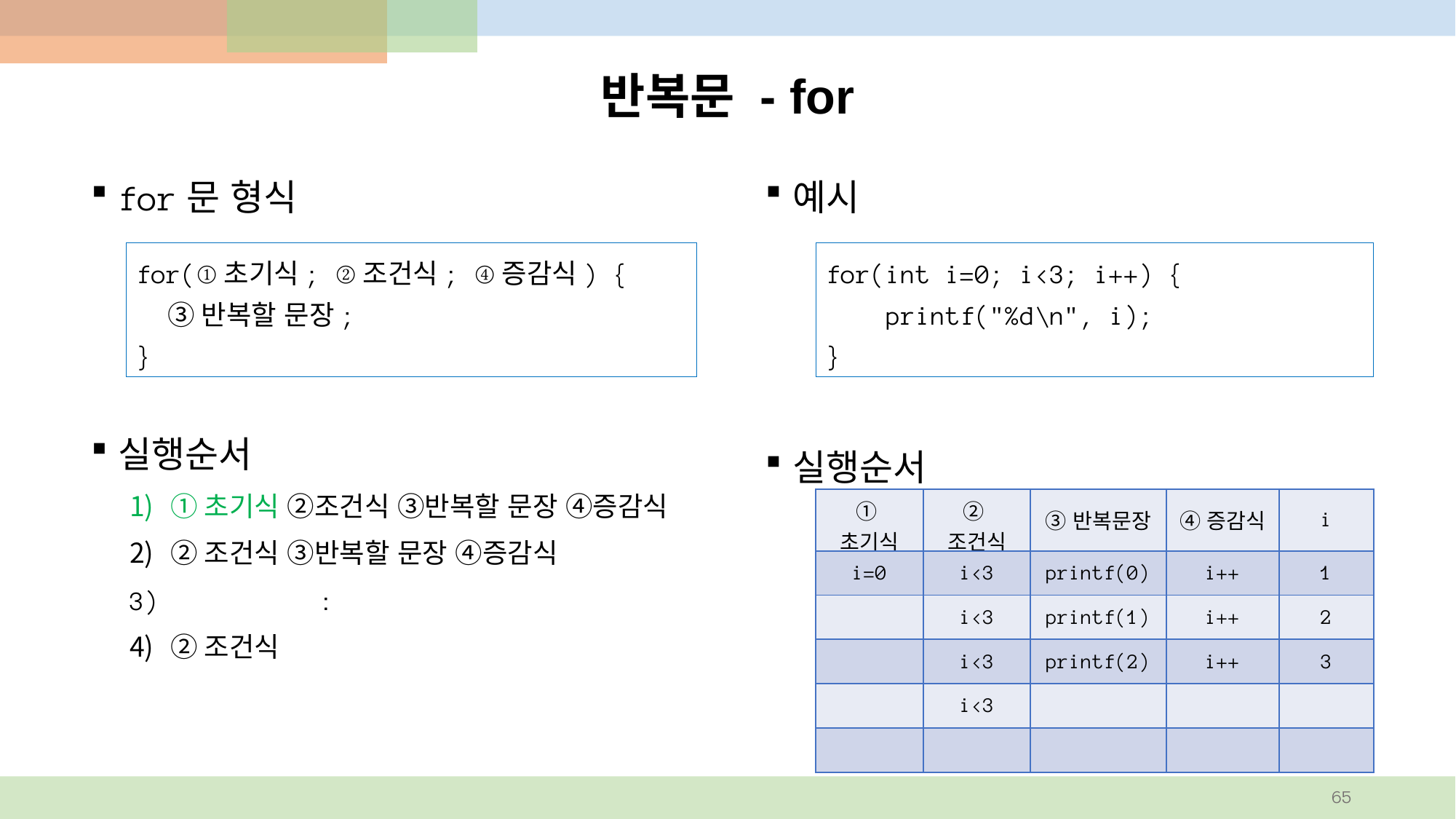

# 반복문 - for
예시

실행순서

for문 형식

실행순서
①초기식 ②조건식 ③반복할 문장 ④증감식
②조건식 ③반복할 문장 ④증감식
          :
②조건식
for(①초기식; ②조건식; ④증감식) {
    ③반복할 문장;
}
for(int i=0; i<3; i++) {
    printf("%d\n", i);
}
| ①초기식 | ②조건식 | ③반복문장 | ④증감식 | i |
| --- | --- | --- | --- | --- |
| i=0 | i<3 | printf(0) | i++ | 1 |
|  | i<3 | printf(1) | i++ | 2 |
|  | i<3 | printf(2) | i++ | 3 |
|  | i<3 |  |  |  |
|  |  |  |  |  |
65